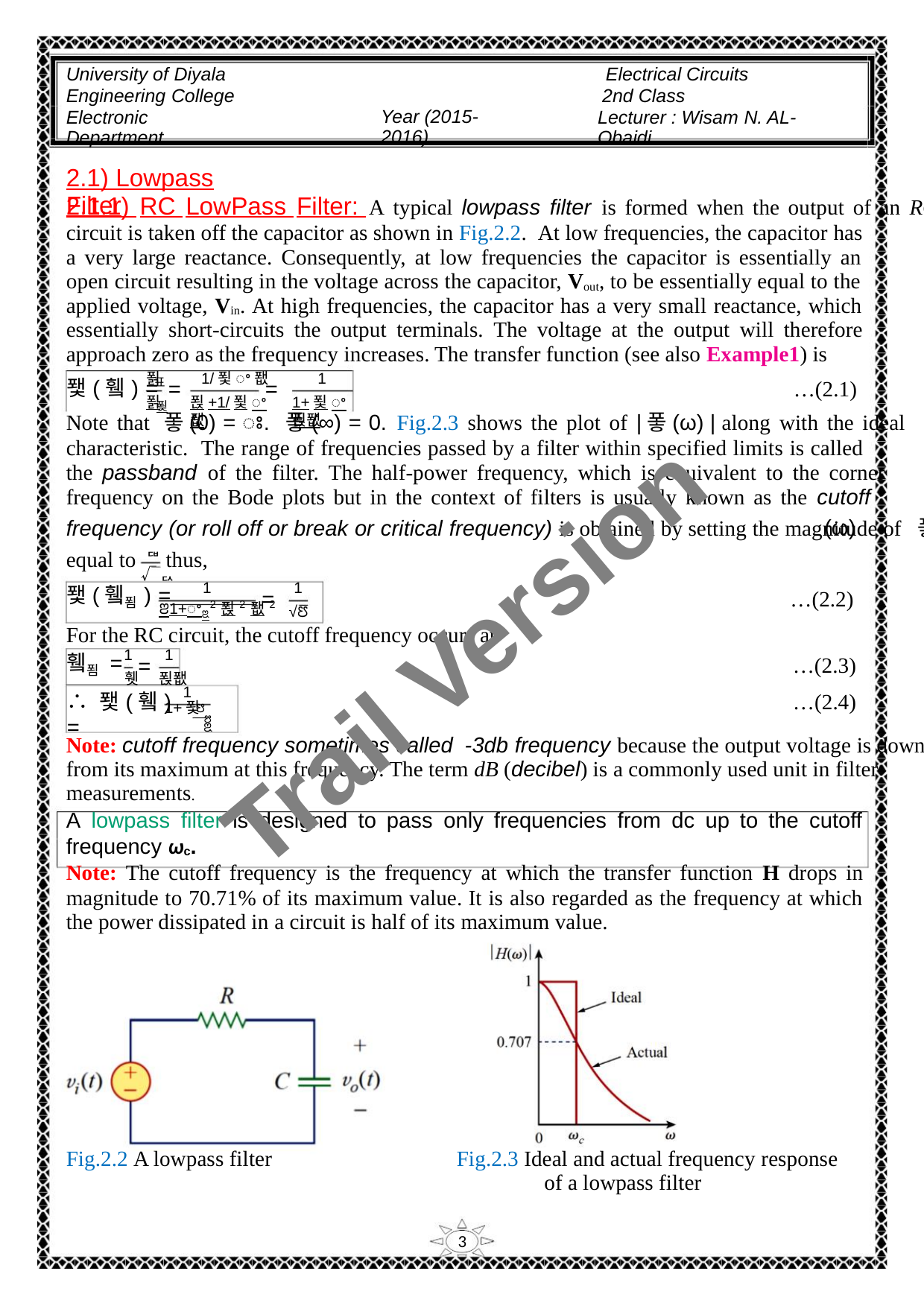

University of Diyala
Engineering College
Electronic Department
Electrical Circuits
2nd Class
Lecturer : Wisam N. AL-Obaidi
Year (2015-2016)
2.1) Lowpass Filter
2.1.1) RC LowPass Filter: A typical lowpass filter is formed when the output of an RC
circuit is taken off the capacitor as shown in Fig.2.2. At low frequencies, the capacitor has
a very large reactance. Consequently, at low frequencies the capacitor is essentially an
open circuit resulting in the voltage across the capacitor, Vout, to be essentially equal to the
applied voltage, Vin. At high frequencies, the capacitor has a very small reactance, which
essentially short-circuits the output terminals. The voltage at the output will therefore
approach zero as the frequency increases. The transfer function (see also Example1) is
푉
1/푗ꢀ퐶
1
표
퐻(휔) =
=
=
…(2.1)
푉
푅+1/푗ꢀ퐶
1+푗ꢀ푅퐶
푖
Note that 퐇(0) = ꢁ. 퐇(∞) = 0. Fig.2.3 shows the plot of |퐇(ω) | along with the ideal
characteristic. The range of frequencies passed by a filter within specified limits is called
the passband of the filter. The half-power frequency, which is equivalent to the corner
frequency on the Bode plots but in the context of filters is usually known as the cutoff
(ω)
frequency (or roll off or break or critical frequency) is obtained by setting the magnitude of 퐇
ퟏ
equal to thus,
√ퟐ
1
1
퐻(휔푐) =
=
…(2.2)
Trail Version
Trail Version
Trail Version
Trail Version
Trail Version
Trail Version
Trail Version
Trail Version
Trail Version
Trail Version
Trail Version
Trail Version
Trail Version
ꢂ1+ꢀꢃ2푅2퐶2
√ꢄ
For the RC circuit, the cutoff frequency occurs at
1
1
휔푐 =
=
…(2.3)
…(2.4)
휏
푅퐶
1
∴ 퐻(휔) =
ꢅ
1+푗ꢅ
ꢃ
Note: cutoff frequency sometimes called -3db frequency because the output voltage is down 3 dB
from its maximum at this frequency. The term dB (decibel) is a commonly used unit in filter
measurements.
A lowpass filter is designed to pass only frequencies from dc up to the cutoff
frequency ωc.
Note: The cutoff frequency is the frequency at which the transfer function H drops in
magnitude to 70.71% of its maximum value. It is also regarded as the frequency at which
the power dissipated in a circuit is half of its maximum value.
Fig.2.2 A lowpass filter
Fig.2.3 Ideal and actual frequency response
of a lowpass filter
3